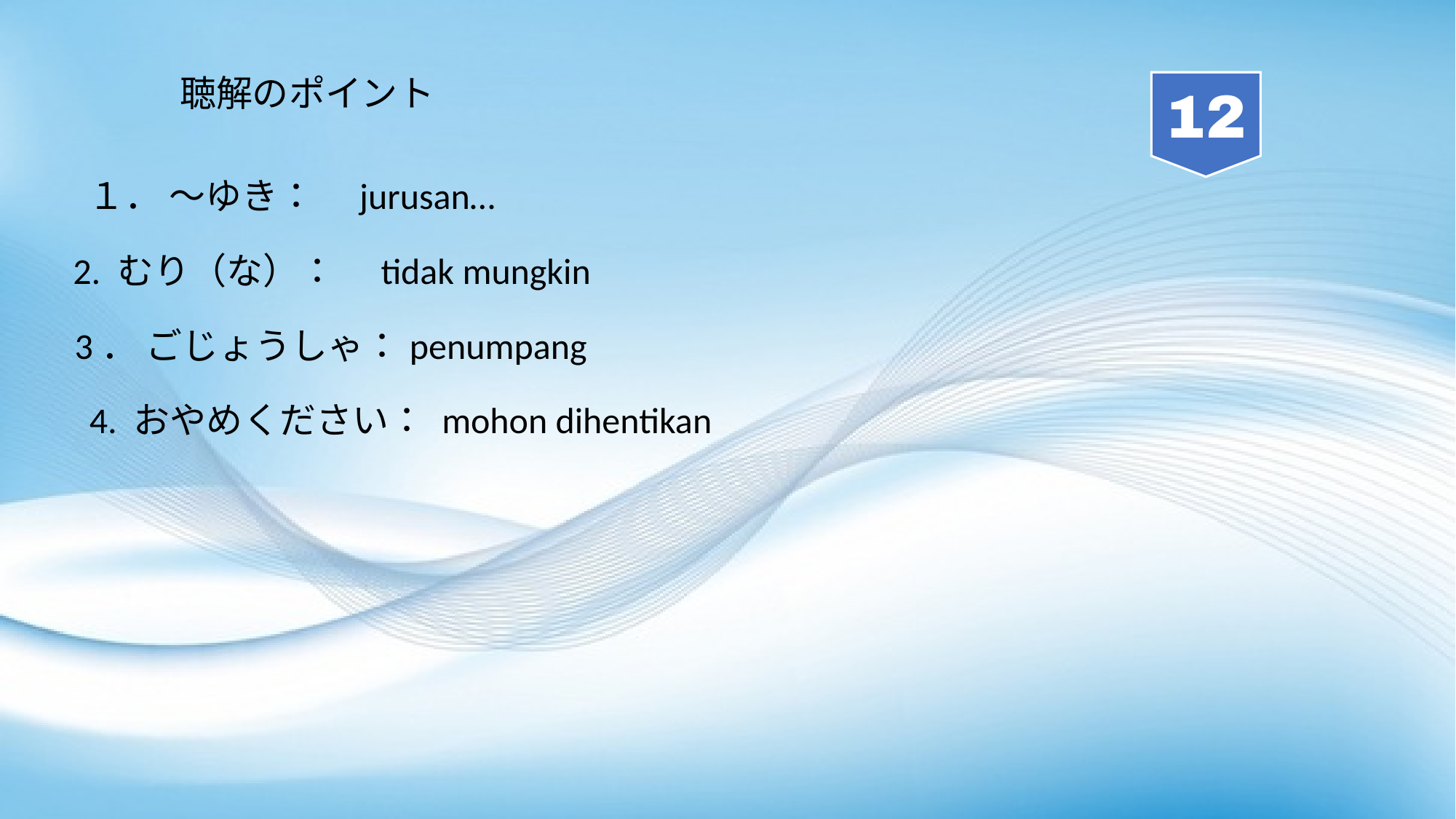

聴解のポイント
12
１． ～ゆき：　jurusan…
2. むり（な）：　tidak mungkin
3． ごじょうしゃ：penumpang
4. おやめください： mohon dihentikan